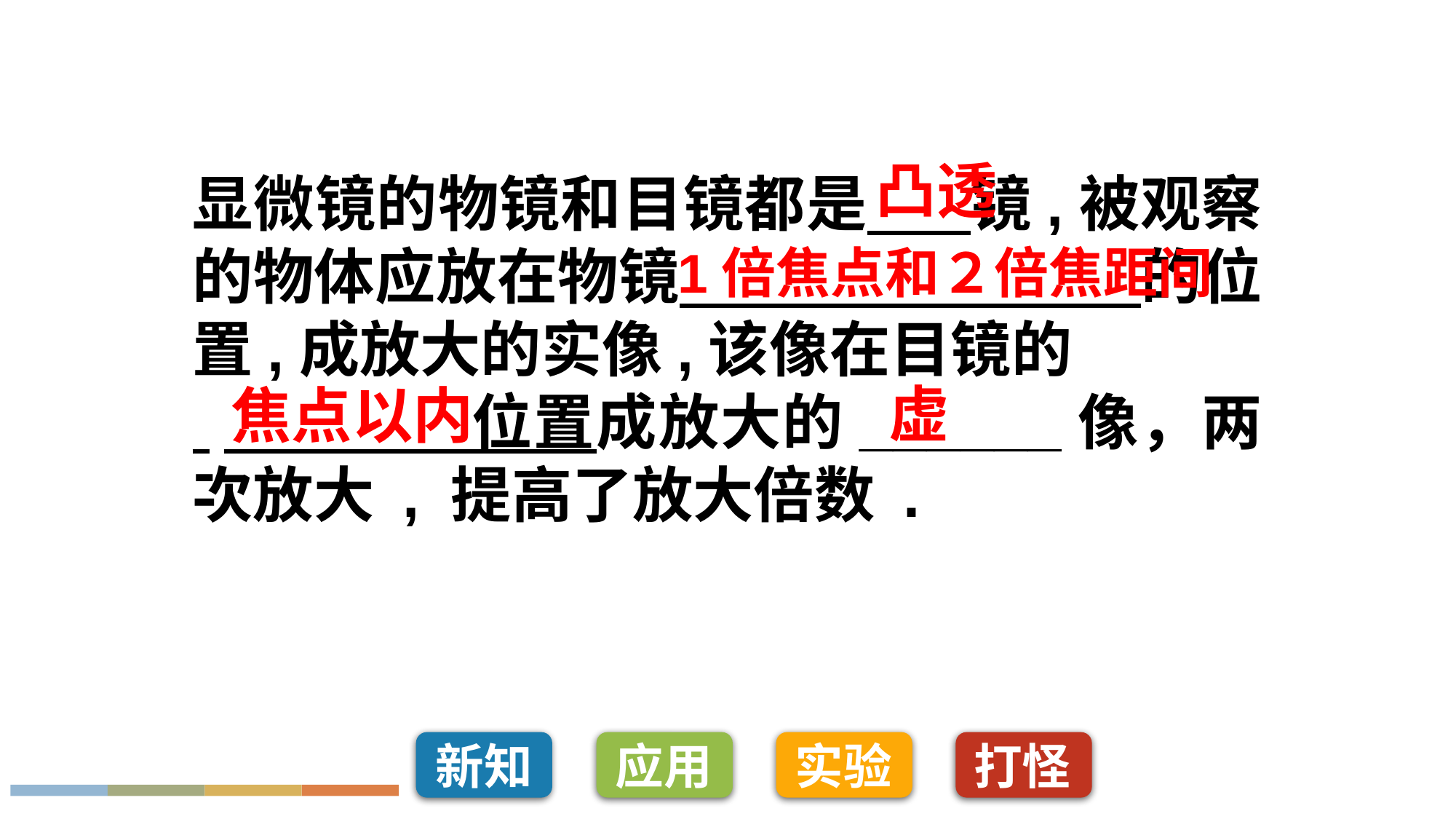

凸透
显微镜的物镜和目镜都是       镜,被观察的物体应放在物镜   　　　　　        的位置,成放大的实像,该像在目镜的
 　　        位置成放大的______像，两次放大 , 提高了放大倍数 .
1倍焦点和２倍焦距间
虚
焦点以内